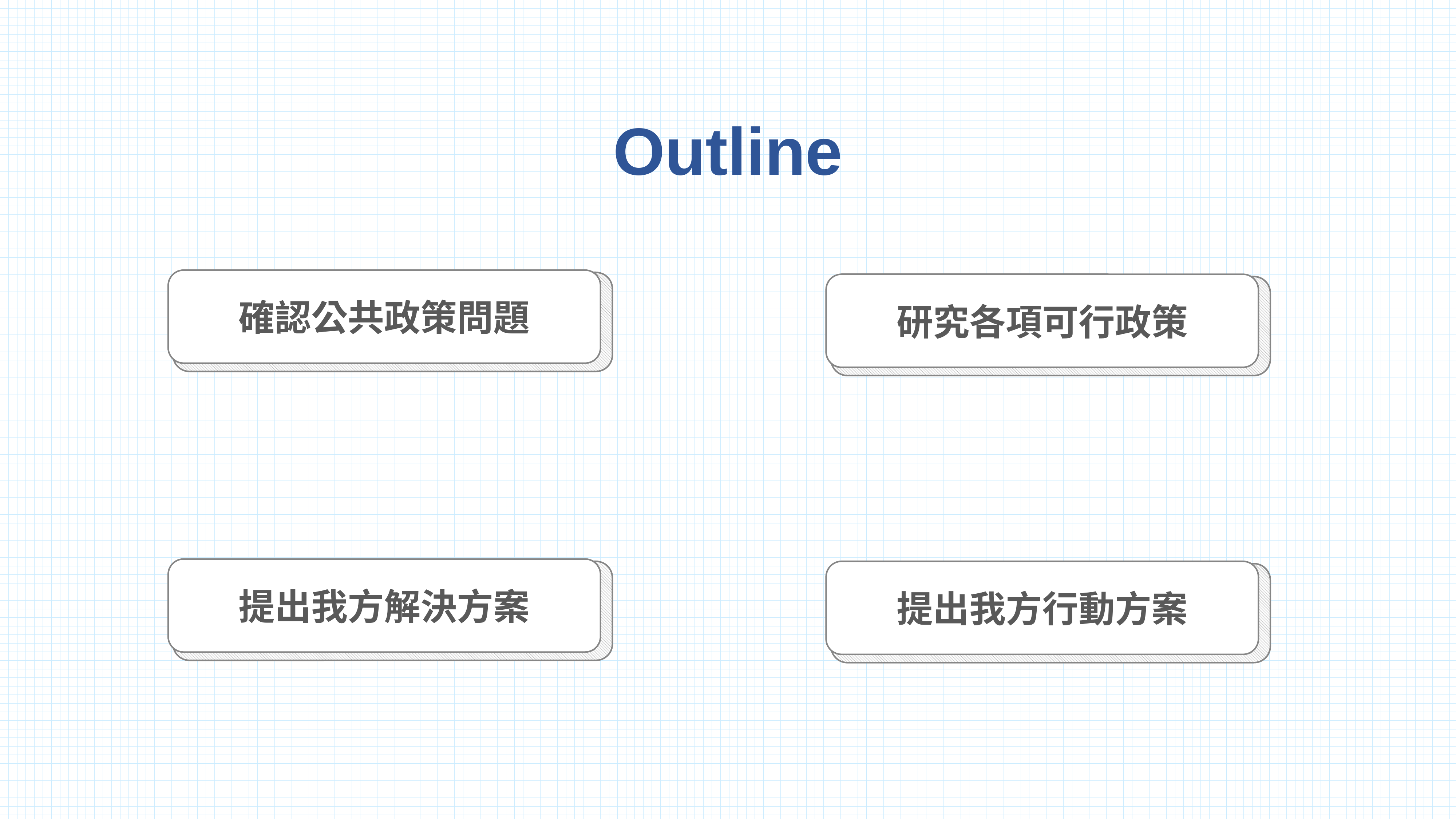

Outline
確認公共政策問題

研究各項可行政策

提出我方解決方案

提出我方行動方案